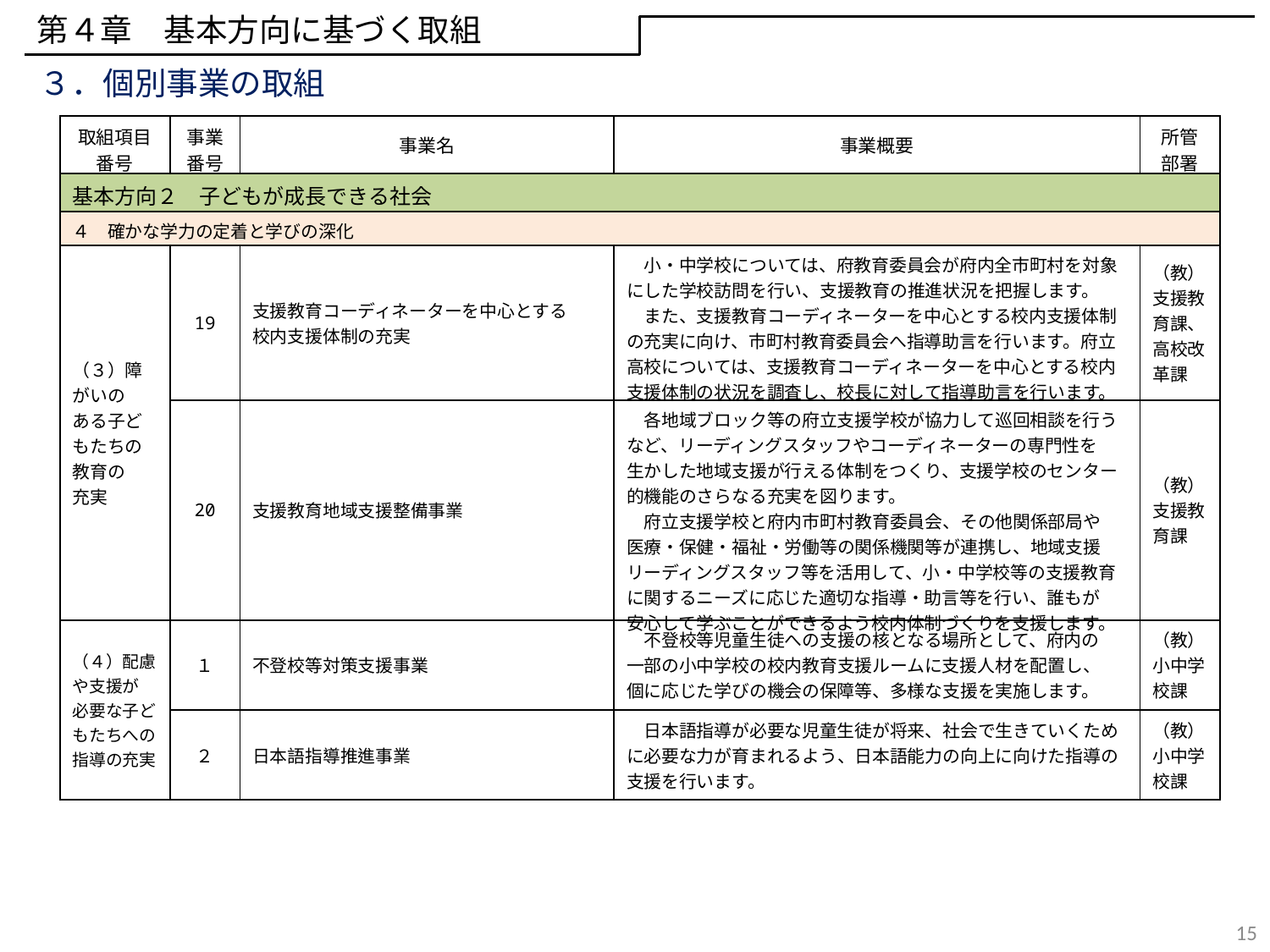

第４章　基本方向に基づく取組
３．個別事業の取組
| 取組項目 番号 | 事業 番号 | 事業名 | 事業概要 | 所管 部署 |
| --- | --- | --- | --- | --- |
| 基本方向２　子どもが成長できる社会 |  |  |  |  |
| ４　確かな学力の定着と学びの深化 |  |  |  |  |
| （３）障がいの ある子どもたちの教育の 充実 | 19 | 支援教育コーディネーターを中心とする 校内支援体制の充実 | 小・中学校については、府教育委員会が府内全市町村を対象にした学校訪問を行い、支援教育の推進状況を把握します。 　また、支援教育コーディネーターを中心とする校内支援体制の充実に向け、市町村教育委員会へ指導助言を行います。府立 高校については、支援教育コーディネーターを中心とする校内支援体制の状況を調査し、校長に対して指導助言を行います。 | （教）支援教育課、高校改革課 |
|  | 20 | 支援教育地域支援整備事業 | 各地域ブロック等の府立支援学校が協力して巡回相談を行うなど、リーディングスタッフやコーディネーターの専門性を 生かした地域支援が行える体制をつくり、支援学校のセンター的機能のさらなる充実を図ります。 　府立支援学校と府内市町村教育委員会、その他関係部局や 医療・保健・福祉・労働等の関係機関等が連携し、地域支援リーディングスタッフ等を活用して、小・中学校等の支援教育に関するニーズに応じた適切な指導・助言等を行い、誰もが 安心して学ぶことができるよう校内体制づくりを支援します。 | （教）支援教育課 |
| （４）配慮や支援が 必要な子どもたちへの指導の充実 | １ | 不登校等対策支援事業 | 不登校等児童生徒への支援の核となる場所として、府内の 一部の小中学校の校内教育支援ルームに支援人材を配置し、 個に応じた学びの機会の保障等、多様な支援を実施します。 | （教）小中学校課 |
| （４）配慮や支援が必要な子どもたちへの指導の充実 | ２ | 日本語指導推進事業 | 日本語指導が必要な児童生徒が将来、社会で生きていくために必要な力が育まれるよう、日本語能力の向上に向けた指導の支援を行います。 | （教）小中学校課 |
15